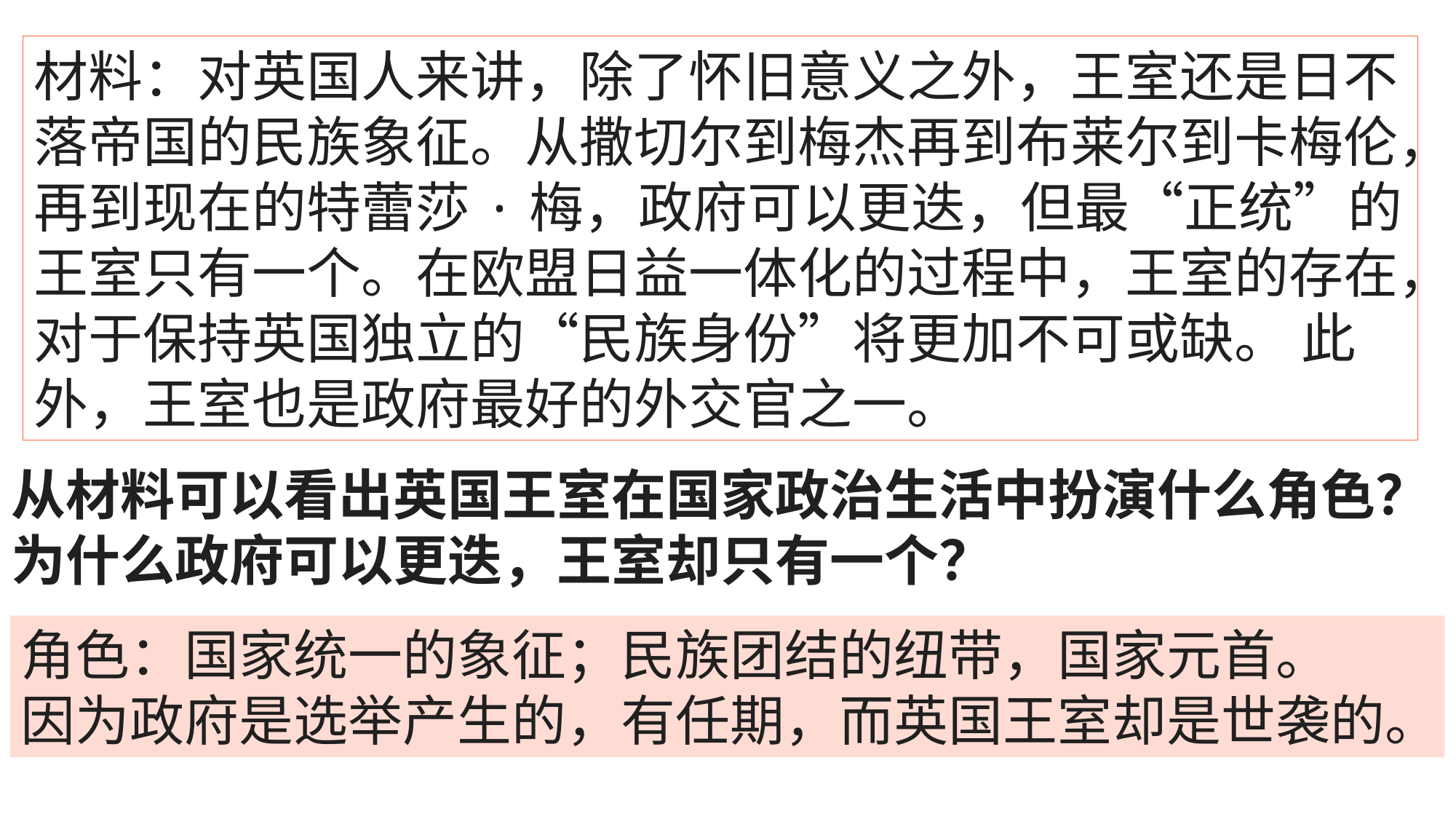

材料：对英国人来讲，除了怀旧意义之外，王室还是日不落帝国的民族象征。从撒切尔到梅杰再到布莱尔到卡梅伦，再到现在的特蕾莎·梅，政府可以更迭，但最“正统”的王室只有一个。在欧盟日益一体化的过程中，王室的存在，对于保持英国独立的“民族身份”将更加不可或缺。 此外，王室也是政府最好的外交官之一。
从材料可以看出英国王室在国家政治生活中扮演什么角色？为什么政府可以更迭，王室却只有一个？
角色：国家统一的象征；民族团结的纽带，国家元首。
因为政府是选举产生的，有任期，而英国王室却是世袭的。
27